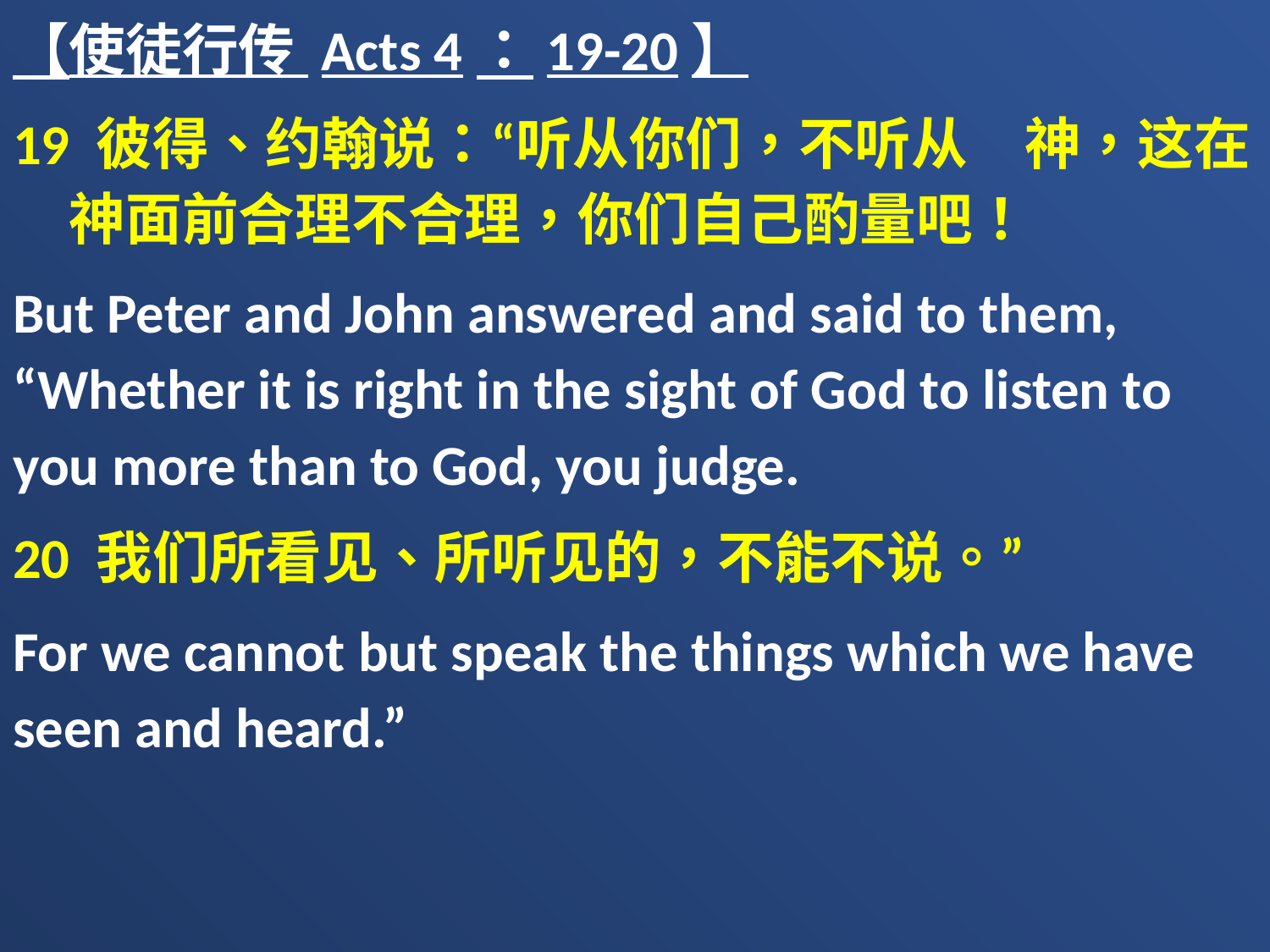

【使徒行传 Acts 4：19-20】
19 彼得、约翰说：“听从你们，不听从　神，这在　神面前合理不合理，你们自己酌量吧！
But Peter and John answered and said to them, “Whether it is right in the sight of God to listen to you more than to God, you judge.
20 我们所看见、所听见的，不能不说。”
For we cannot but speak the things which we have seen and heard.”